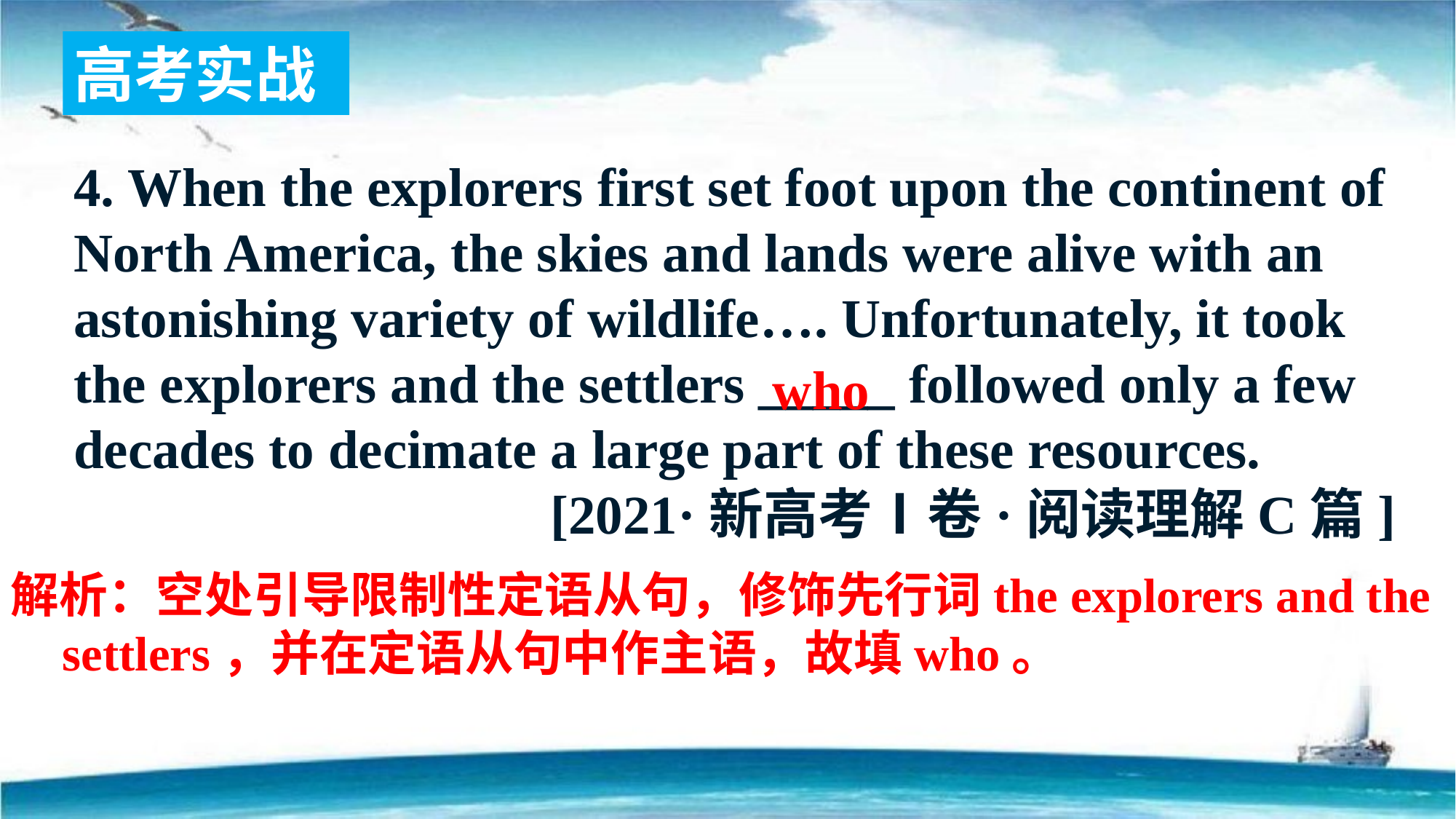

高考实战
4. When the explorers first set foot upon the continent of North America, the skies and lands were alive with an astonishing variety of wildlife…. Unfortunately, it took the explorers and the settlers _____ followed only a few decades to decimate a large part of these resources.
[2021·新高考Ⅰ卷·阅读理解C篇]
who
解析：空处引导限制性定语从句，修饰先行词the explorers and the settlers，并在定语从句中作主语，故填who。